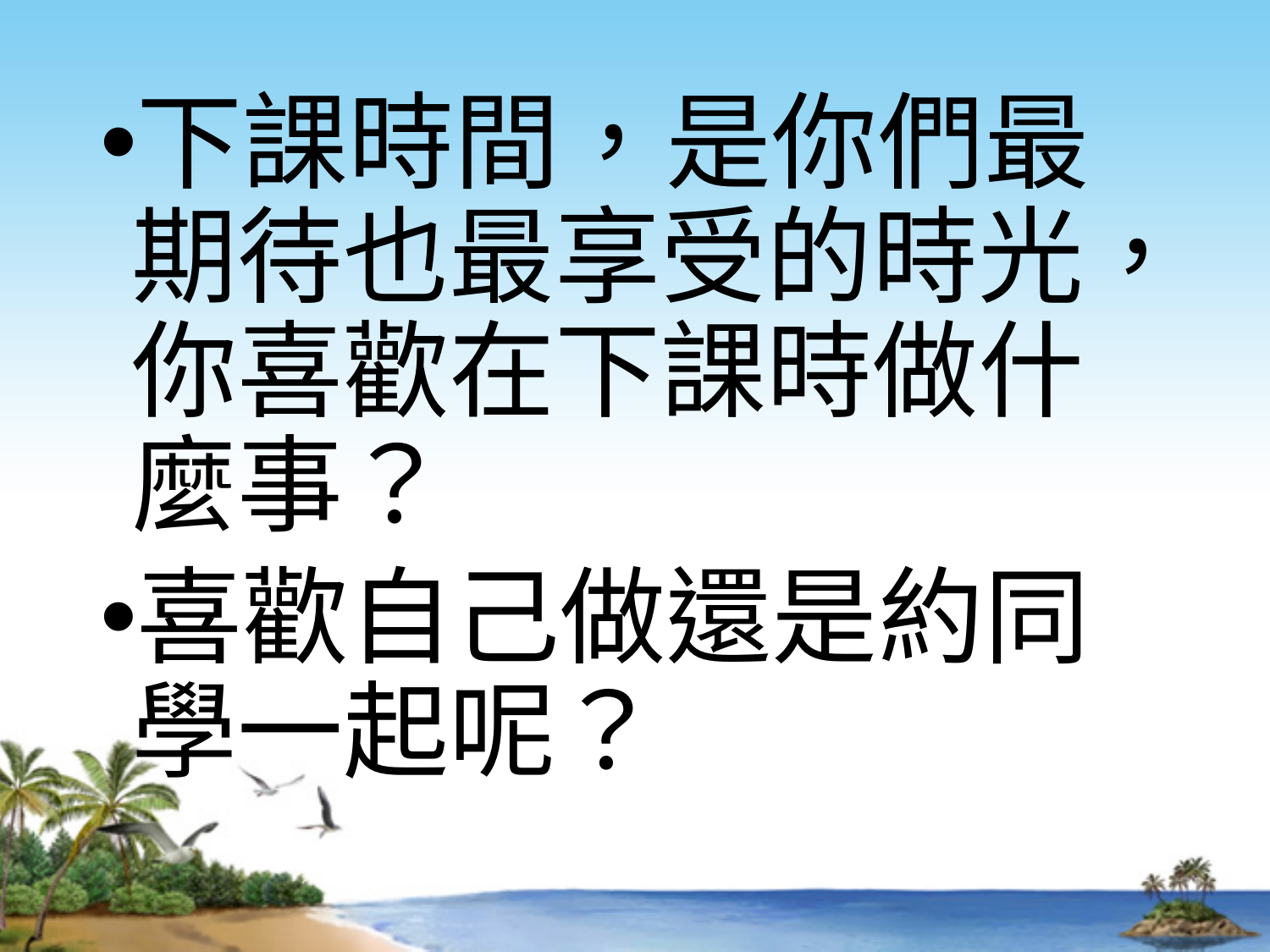

#
下課時間，是你們最期待也最享受的時光，你喜歡在下課時做什麼事？
喜歡自己做還是約同學一起呢？